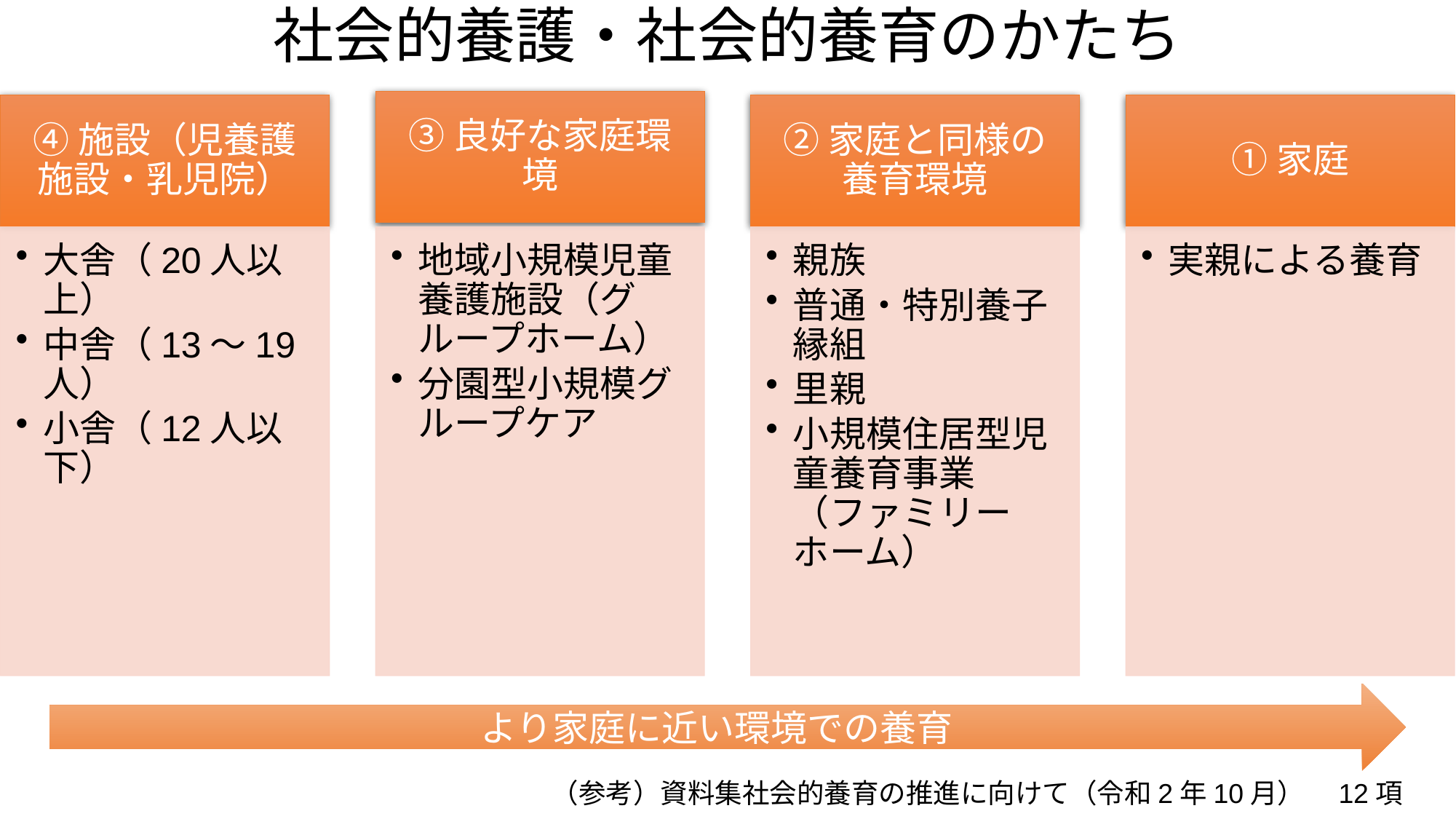

# 社会的養護・社会的養育のかたち
④施設（児養護施設・乳児院）
大舎（20人以上）
中舎（13〜19人）
小舎（12人以下）
③良好な家庭環境
地域小規模児童養護施設（グループホーム）
分園型小規模グループケア
②家庭と同様の養育環境
親族
普通・特別養子縁組
里親
小規模住居型児童養育事業（ファミリーホーム）
①家庭
実親による養育
より家庭に近い環境での養育
（参考）資料集社会的養育の推進に向けて（令和2年10月）　12項